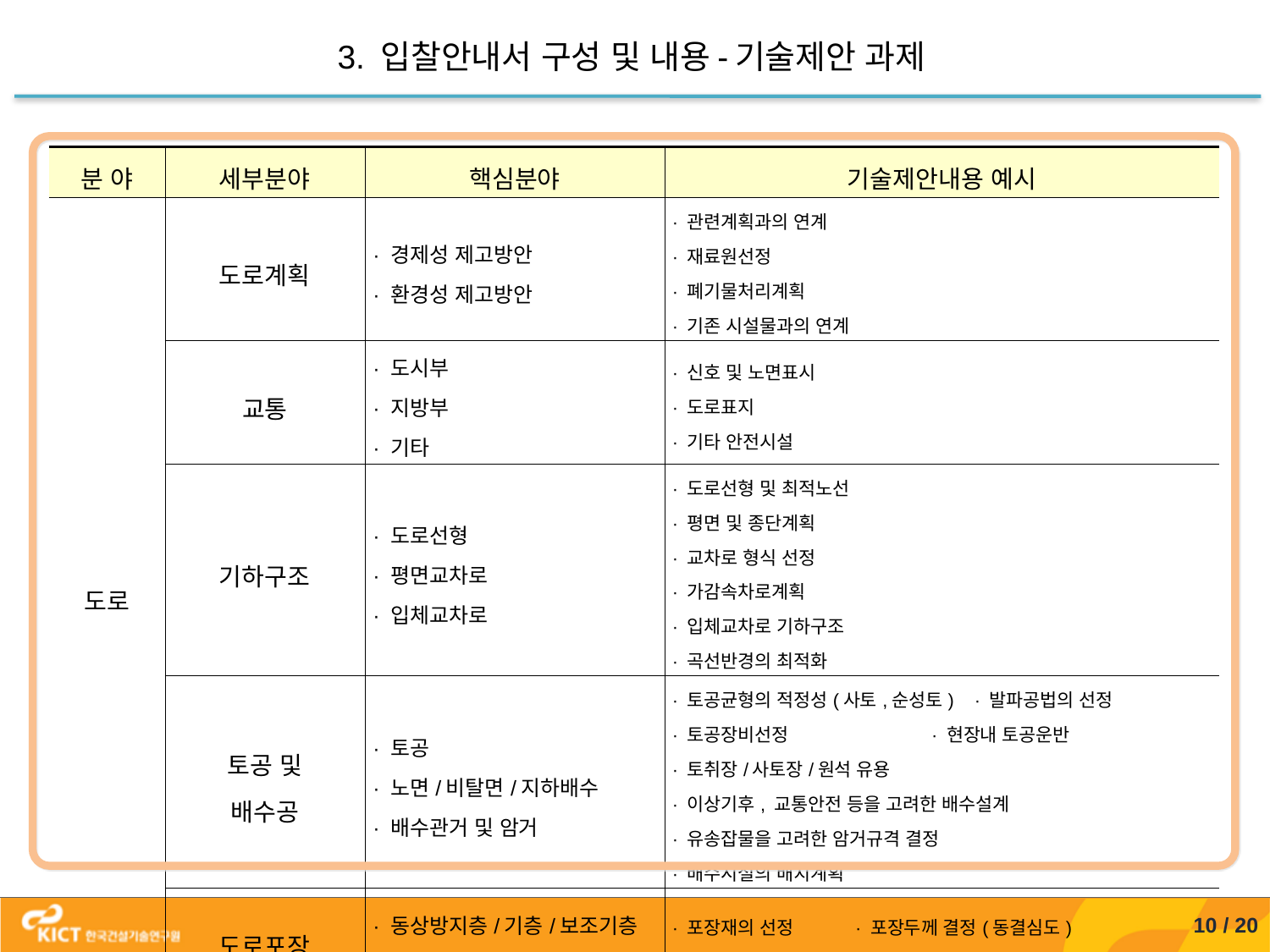

3. 입찰안내서 구성 및 내용-기술제안 과제

| 분 야 | 세부분야 | 핵심분야 | 기술제안내용 예시 |
| --- | --- | --- | --- |
| 도로 | 도로계획 | · 경제성 제고방안 · 환경성 제고방안 | · 관련계획과의 연계 · 재료원선정 · 폐기물처리계획 · 기존 시설물과의 연계 |
|  | 교통 | · 도시부 · 지방부 · 기타 | · 신호 및 노면표시 · 도로표지 · 기타 안전시설 |
|  | 기하구조 | · 도로선형 · 평면교차로 · 입체교차로 | · 도로선형 및 최적노선 · 평면 및 종단계획 · 교차로 형식 선정 · 가감속차로계획 · 입체교차로 기하구조 · 곡선반경의 최적화 |
|  | 토공 및 배수공 | · 토공 · 노면/비탈면/지하배수 · 배수관거 및 암거 | · 토공균형의 적정성(사토,순성토) · 발파공법의 선정 · 토공장비선정 · 현장내 토공운반 · 토취장/사토장/원석 유용 · 이상기후, 교통안전 등을 고려한 배수설계 · 유송잡물을 고려한 암거규격 결정 · 배수시설의 배치계획 |
|  | 도로포장 | · 동상방지층/기층/보조기층 · 포장공 | · 포장재의 선정 · 포장두께 결정(동결심도) · 포장공법 · 유지관리, 저소음 등을 고려한 포장설계 |
10 / 20